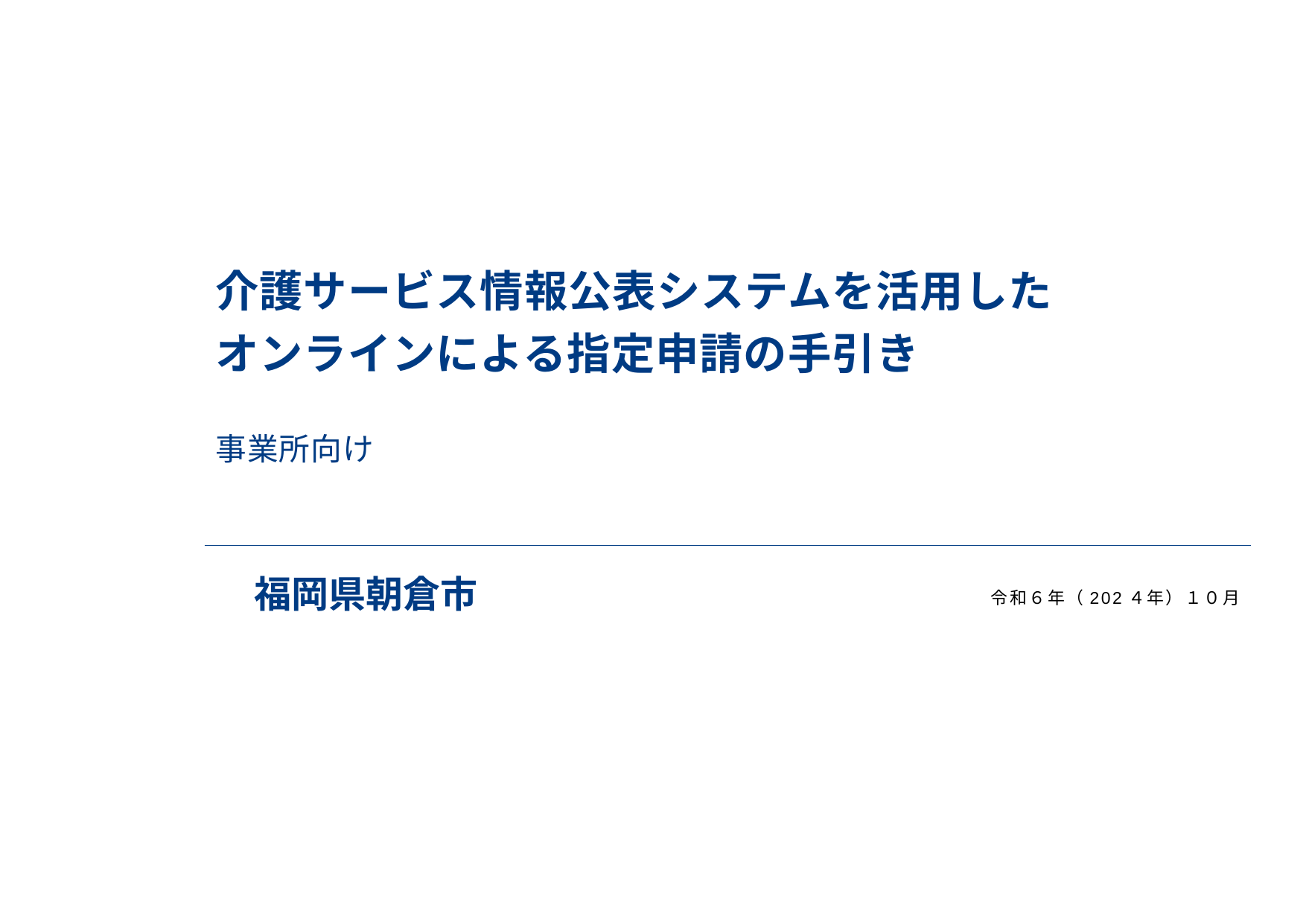

# 介護サービス情報公表システムを活用した オンラインによる指定申請の手引き
事業所向け
福岡県朝倉市
令和６年（202４年）１０月